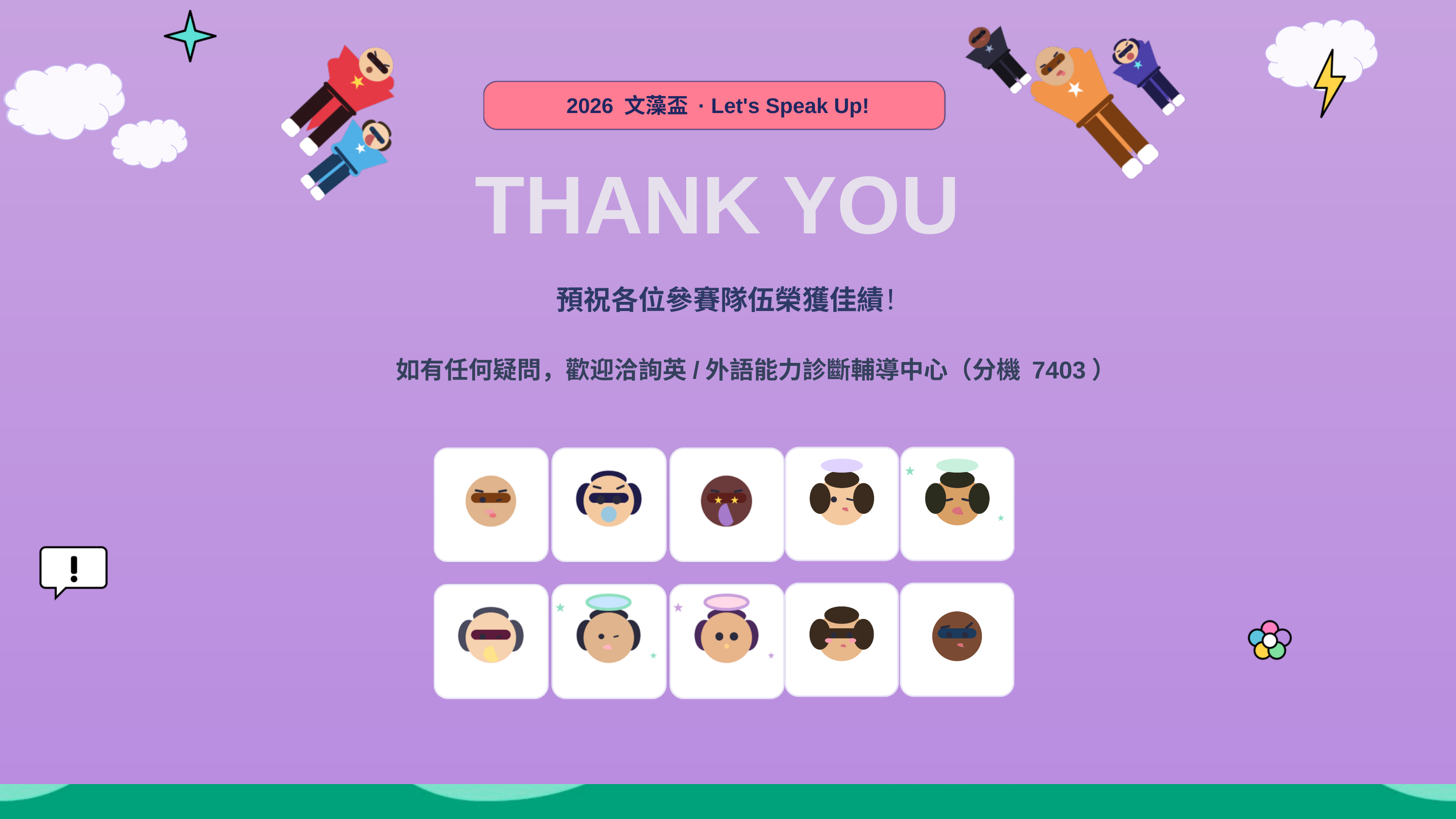

2026 文藻盃 · Let's Speak Up!

THANK YOU

預祝各位參賽隊伍榮獲佳績！

如有任何疑問，歡迎洽詢英/外語能力診斷輔導中心（分機 7403）